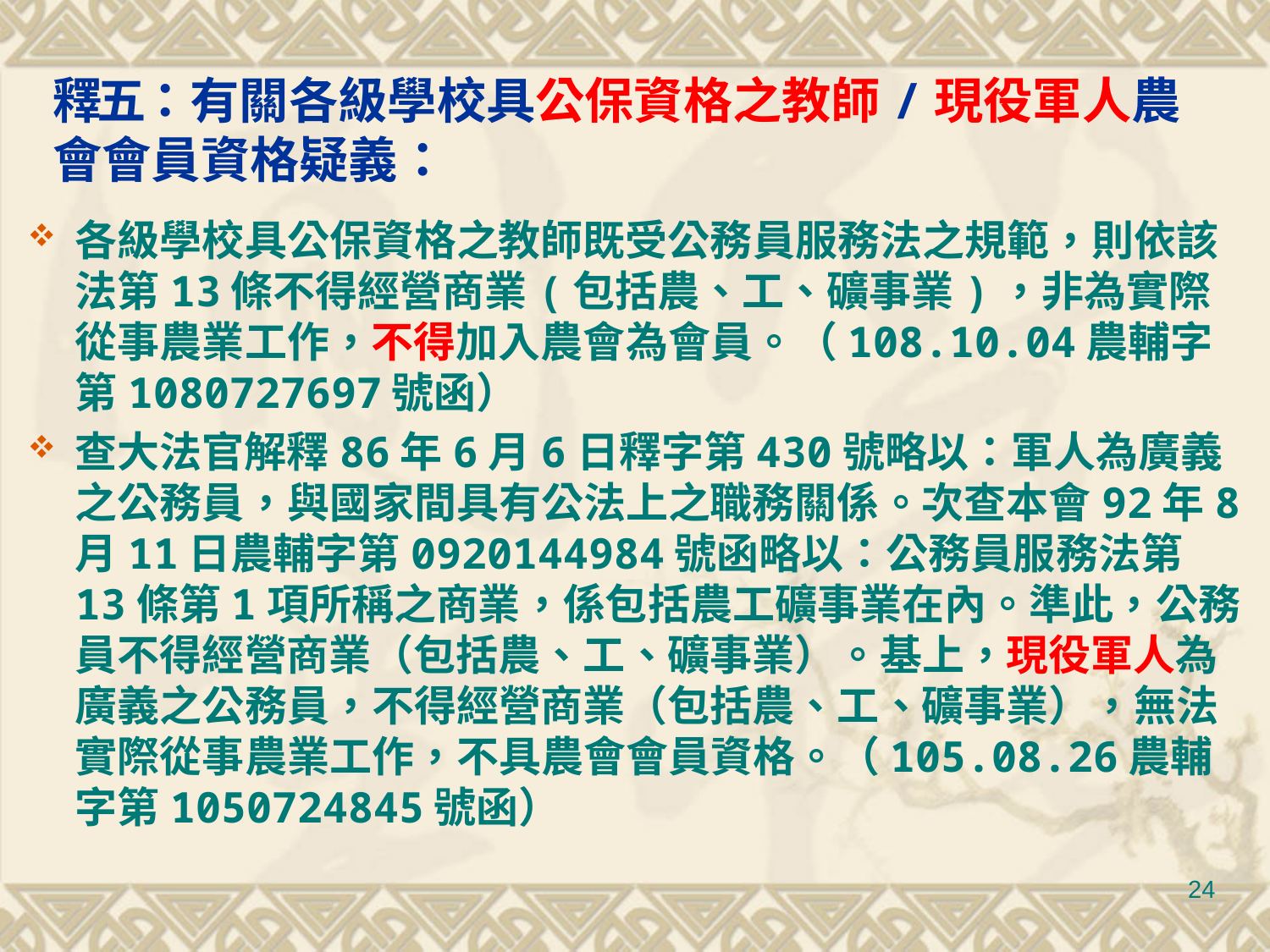

# 釋五：有關各級學校具公保資格之教師/現役軍人農會會員資格疑義：
各級學校具公保資格之教師既受公務員服務法之規範，則依該法第13條不得經營商業(包括農、工、礦事業)，非為實際從事農業工作，不得加入農會為會員。（108.10.04農輔字第1080727697號函）
查大法官解釋86年6月6日釋字第430號略以：軍人為廣義之公務員，與國家間具有公法上之職務關係。次查本會92年8月11日農輔字第0920144984號函略以：公務員服務法第13條第1項所稱之商業，係包括農工礦事業在內。準此，公務員不得經營商業（包括農、工、礦事業）。基上，現役軍人為廣義之公務員，不得經營商業（包括農、工、礦事業），無法實際從事農業工作，不具農會會員資格。（105.08.26農輔字第1050724845號函）

24